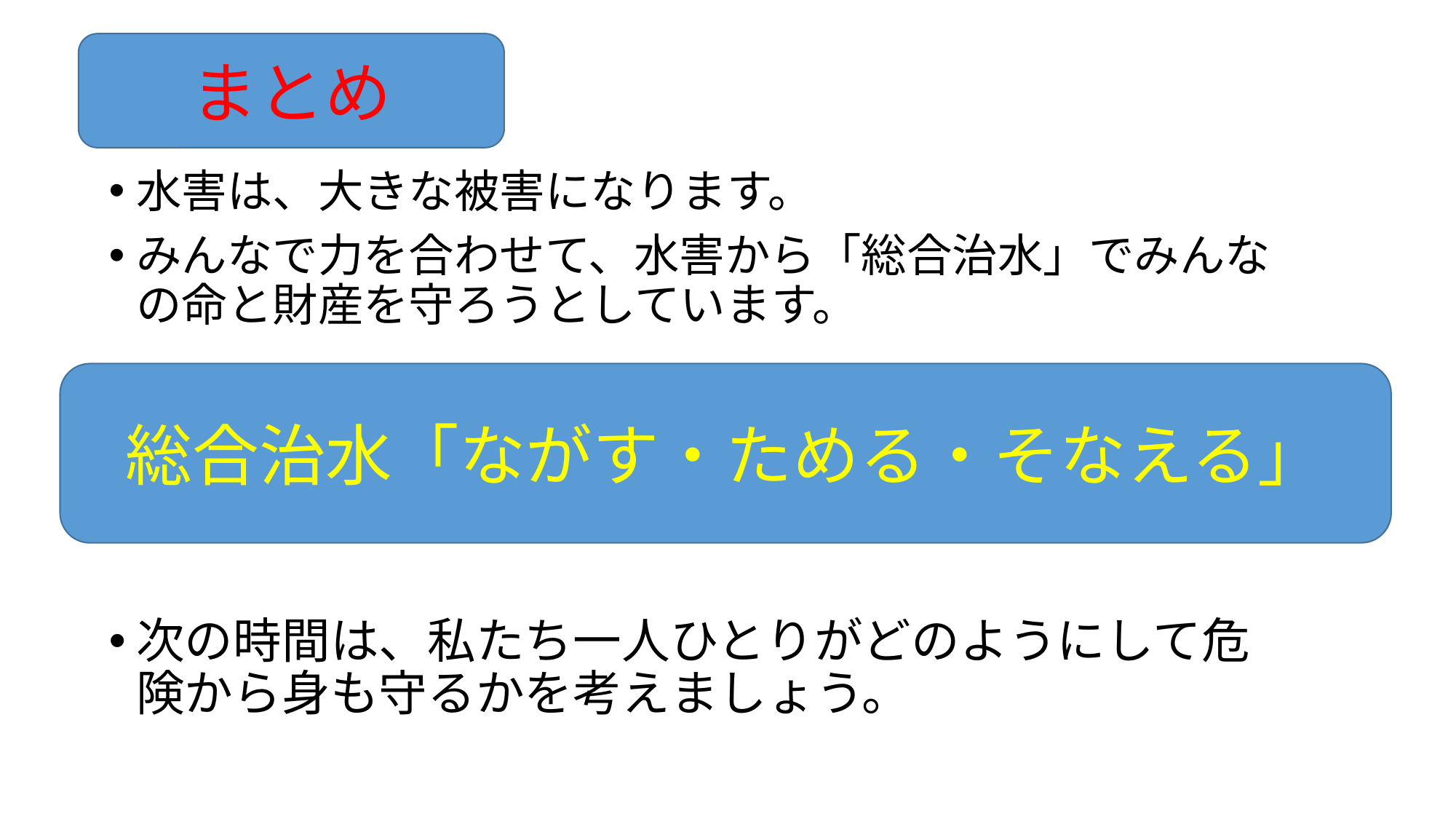

まとめ
水害は、大きな被害になります。
みんなで力を合わせて、水害から「総合治水」でみんなの命と財産を守ろうとしています。

次の時間は、私たち一人ひとりがどのようにして危険から身も守るかを考えましょう。
総合治水「ながす・ためる・そなえる」